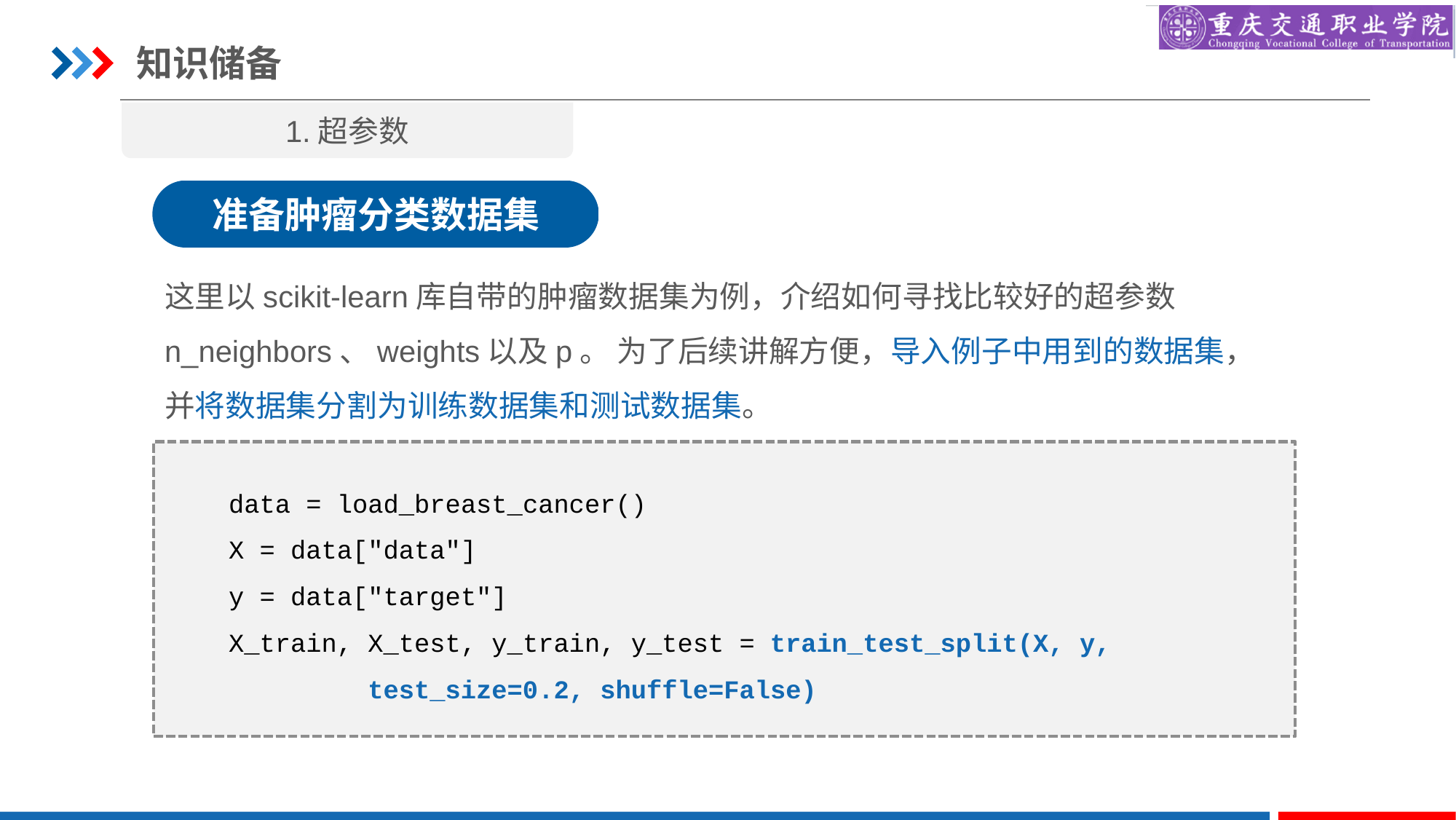

知识储备

1.超参数
准备肿瘤分类数据集
这里以scikit-learn库自带的肿瘤数据集为例，介绍如何寻找比较好的超参数n_neighbors、weights以及p。 为了后续讲解方便，导入例子中用到的数据集，并将数据集分割为训练数据集和测试数据集。

data = load_breast_cancer()
X = data["data"]
y = data["target"]
X_train, X_test, y_train, y_test = train_test_split(X, y,
         test_size=0.2, shuffle=False)